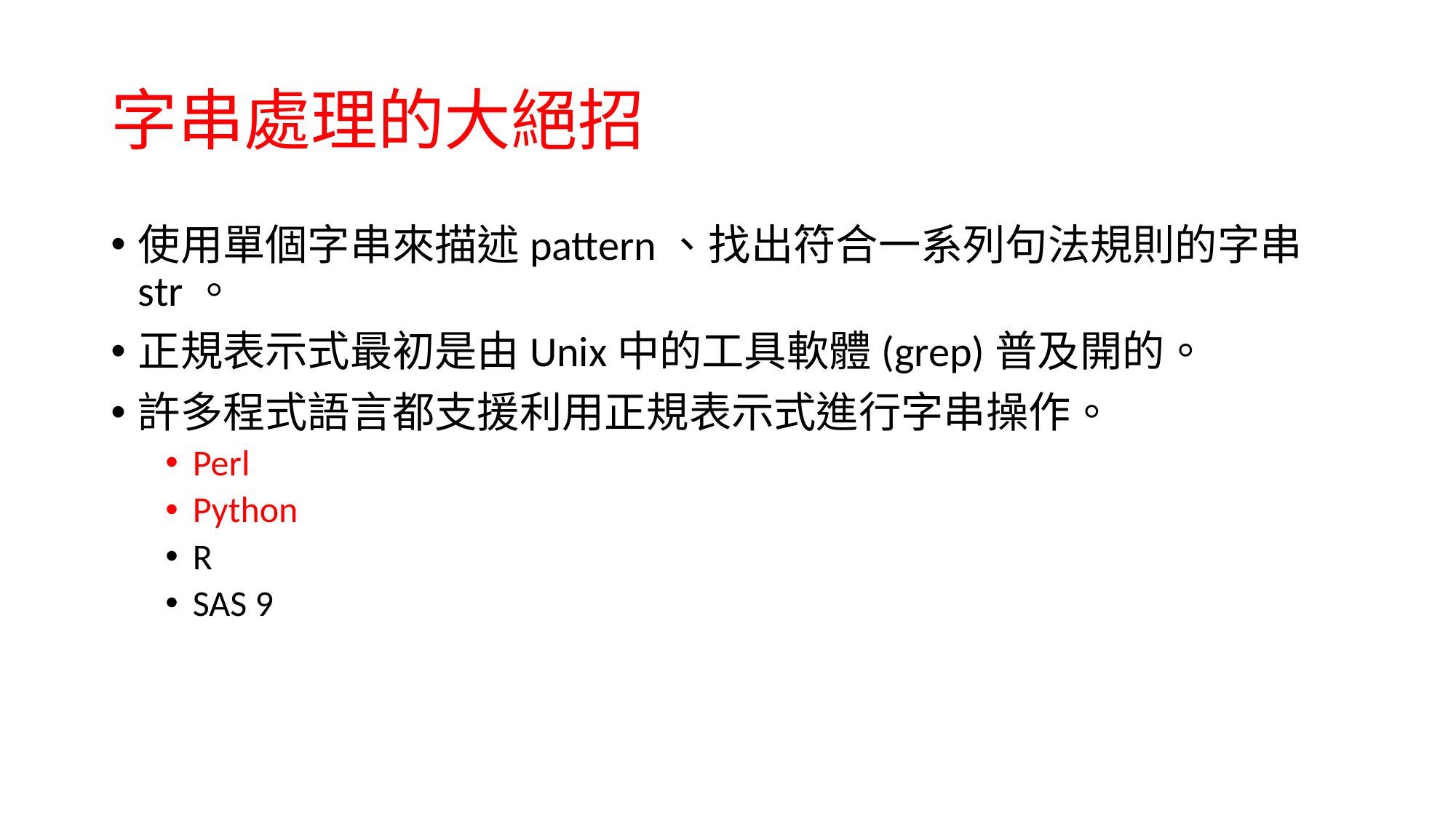

# 字串處理的大絕招
使用單個字串來描述pattern、找出符合一系列句法規則的字串str。
正規表示式最初是由Unix中的工具軟體(grep)普及開的。
許多程式語言都支援利用正規表示式進行字串操作。
Perl
Python
R
SAS 9